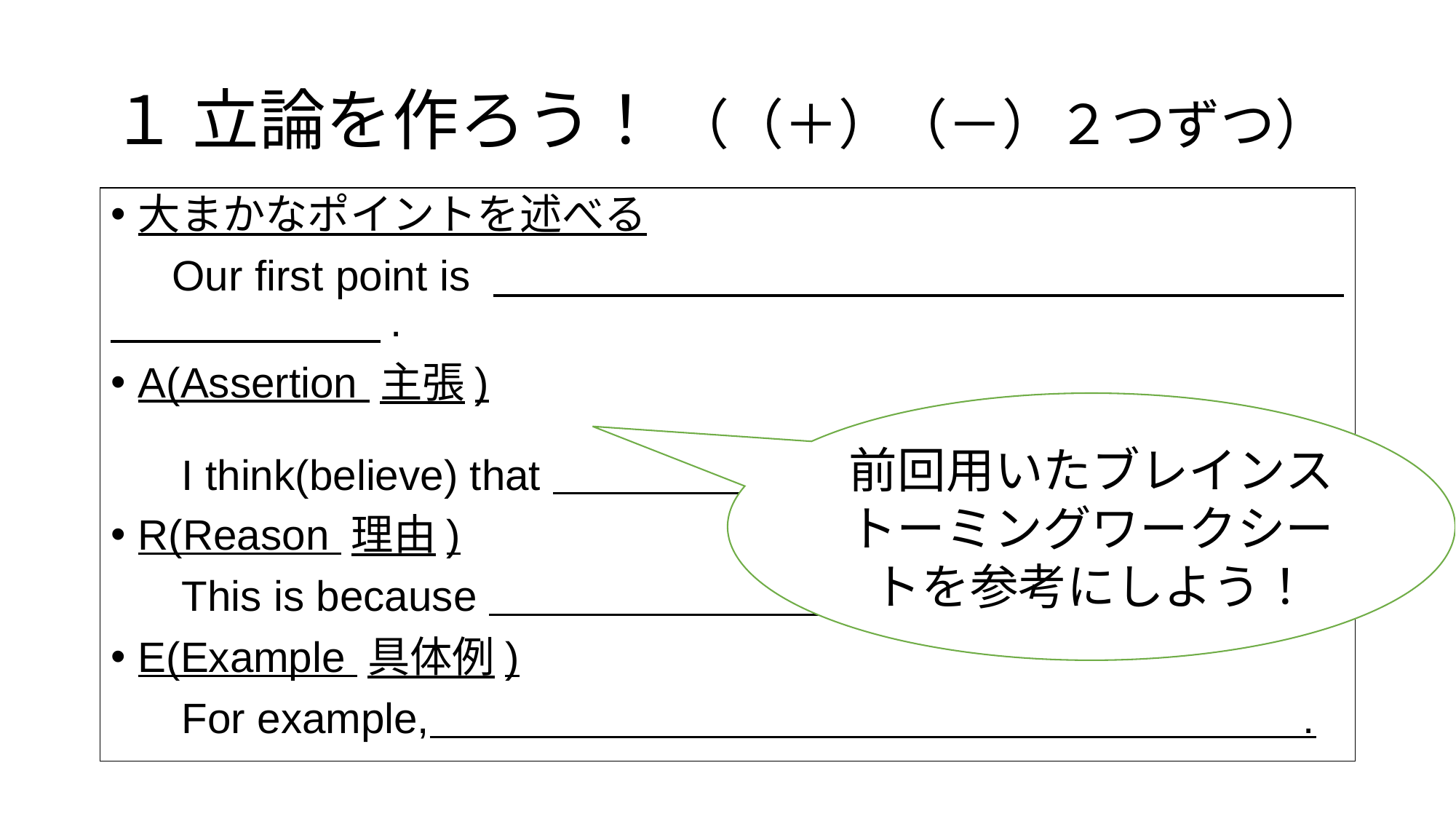

# １ 立論を作ろう！ （（＋）（－）２つずつ）
大まかなポイントを述べる
     Our first point is 　　　　　　　　　　　　　　　    　　　　　                        .
A(Assertion 主張)
      I think(believe) that                                                             .
R(Reason 理由)
      This is because                                                                      .
E(Example 具体例)
      For example,                                                                          .
前回用いたブレインストーミングワークシートを参考にしよう！